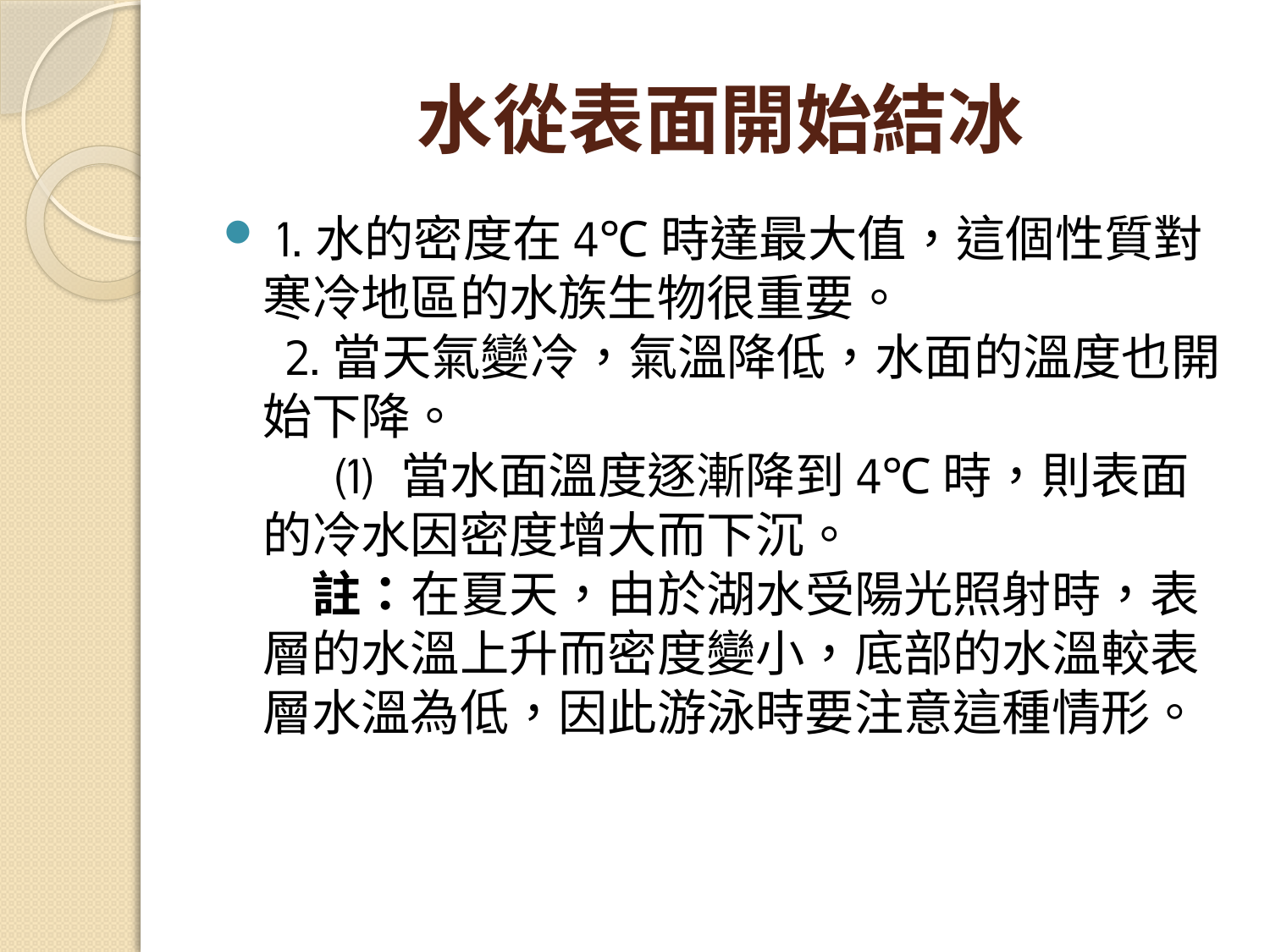

# 水從表面開始結冰
 1.水的密度在4℃時達最大值，這個性質對寒冷地區的水族生物很重要。
 2.當天氣變冷，氣溫降低，水面的溫度也開始下降。
　 (1) 當水面溫度逐漸降到4℃時，則表面的冷水因密度增大而下沉。
　註：在夏天，由於湖水受陽光照射時，表層的水溫上升而密度變小，底部的水溫較表層水溫為低，因此游泳時要注意這種情形。